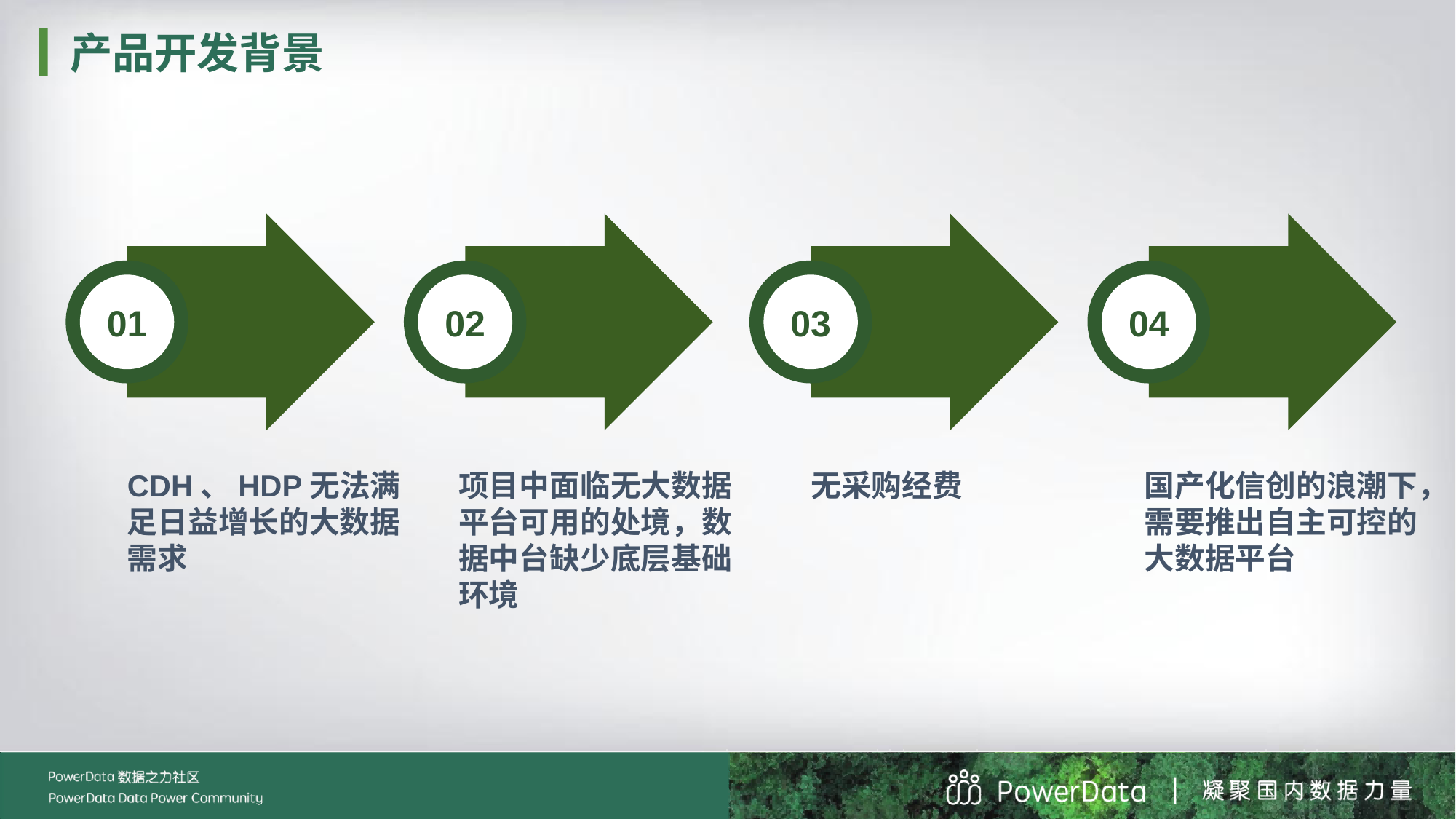

产品开发背景

01
CDH、HDP无法满足日益增长的大数据需求

02
项目中面临无大数据平台可用的处境，数据中台缺少底层基础环境

03
无采购经费

04
国产化信创的浪潮下，需要推出自主可控的大数据平台